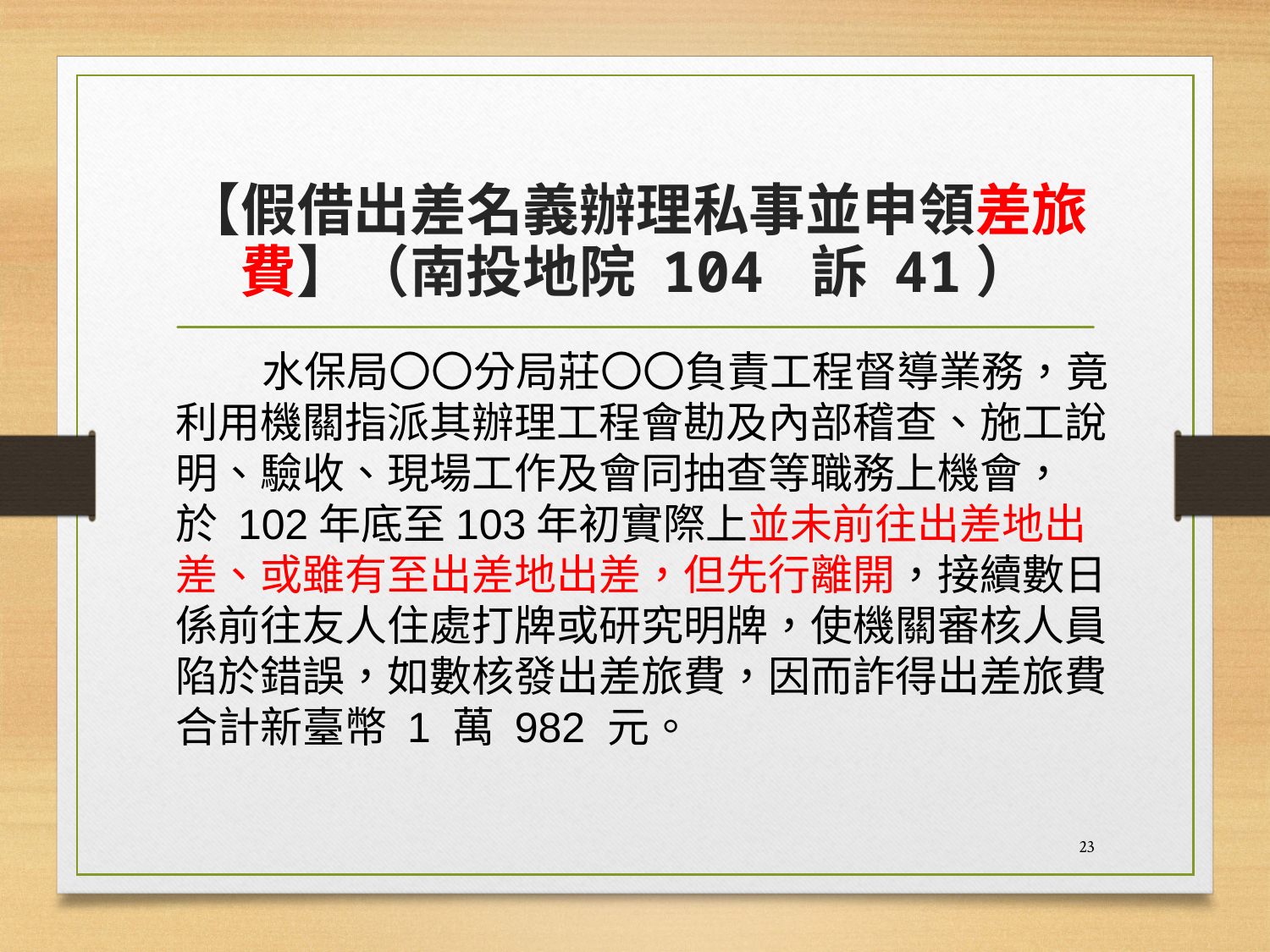

# 【假借出差名義辦理私事並申領差旅費】（南投地院 104 訴 41）
        水保局〇〇分局莊〇〇負責工程督導業務，竟利用機關指派其辦理工程會勘及內部稽查、施工說明、驗收、現場工作及會同抽查等職務上機會， 於 102年底至103年初實際上並未前往出差地出差、或雖有至出差地出差，但先行離開，接續數日係前往友人住處打牌或研究明牌，使機關審核人員陷於錯誤，如數核發出差旅費，因而詐得出差旅費合計新臺幣 1 萬 982 元。
23